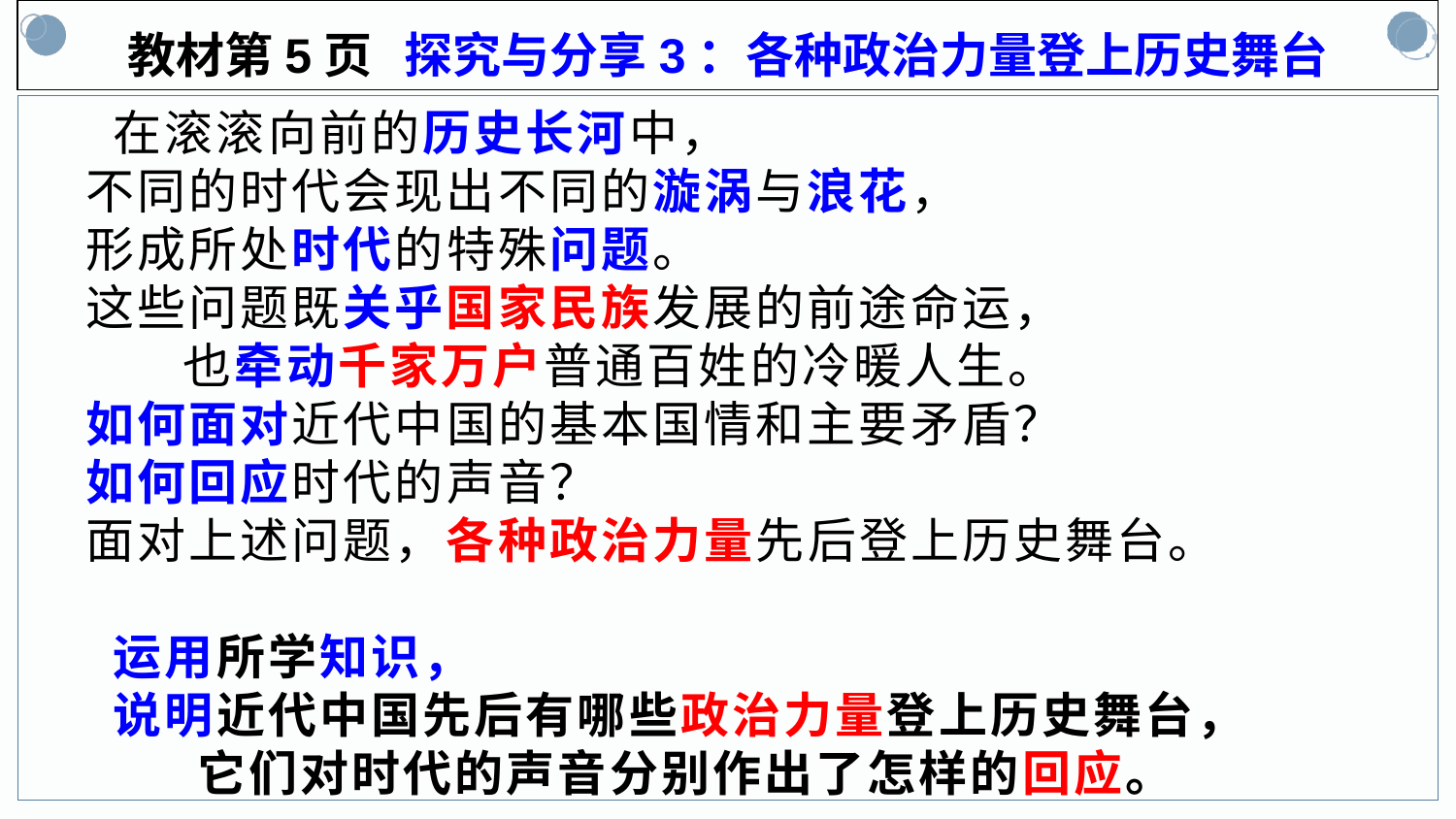

教材第5页   探究与分享3：各种政治力量登上历史舞台
     在滚滚向前的历史长河中，
   不同的时代会现出不同的漩涡与浪花，
   形成所处时代的特殊问题。
   这些问题既关乎国家民族发展的前途命运，
          也牵动千家万户普通百姓的冷暖人生。
   如何面对近代中国的基本国情和主要矛盾？
   如何回应时代的声音？
   面对上述问题，各种政治力量先后登上历史舞台。

     运用所学知识，
     说明近代中国先后有哪些政治力量登上历史舞台，
           它们对时代的声音分别作出了怎样的回应。